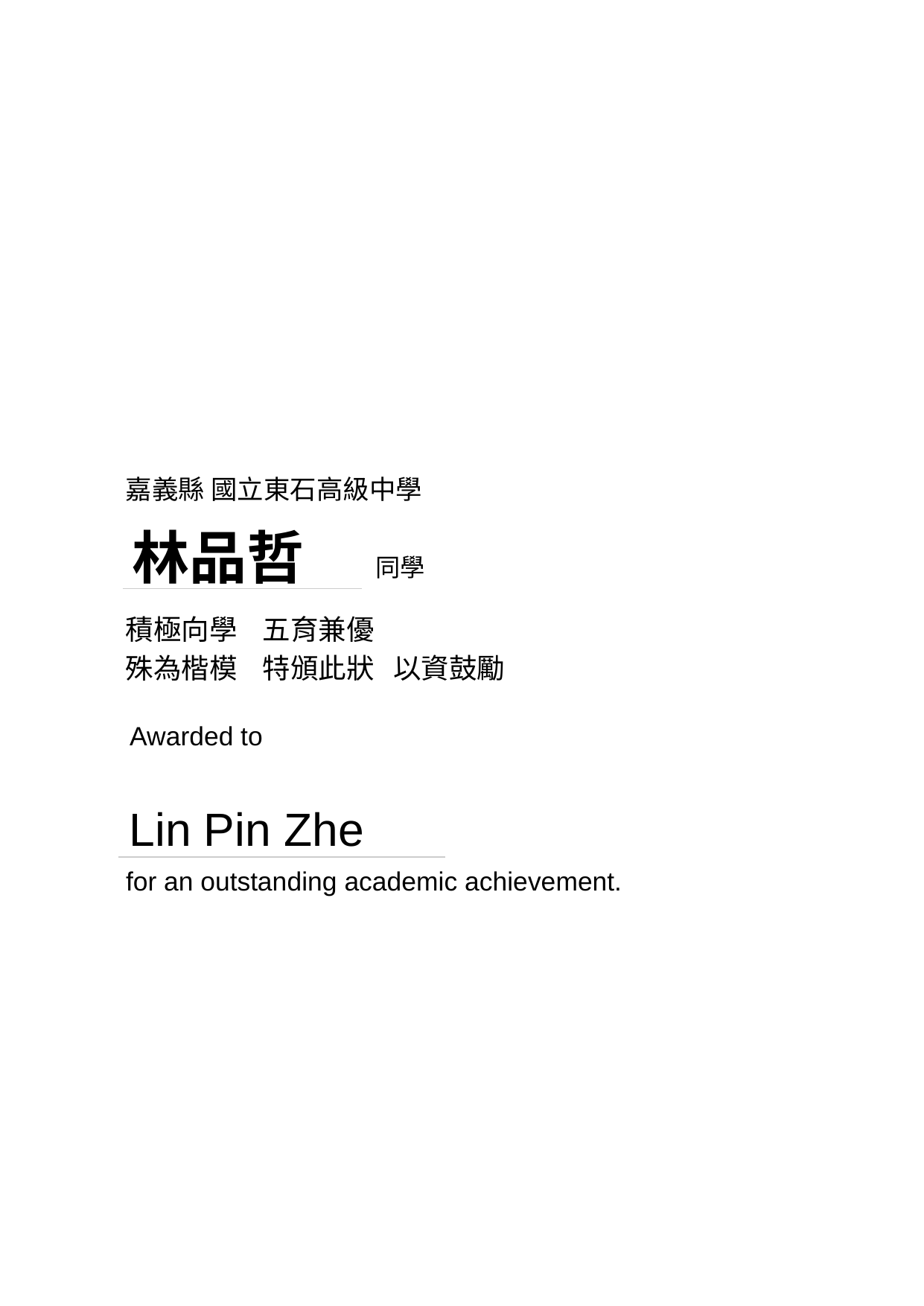

嘉義縣 國立東石高級中學
林品哲
同學
積極向學    五育兼優
殊為楷模    特頒此狀   以資鼓勵
Awarded to
Lin Pin Zhe
for an outstanding academic achievement.